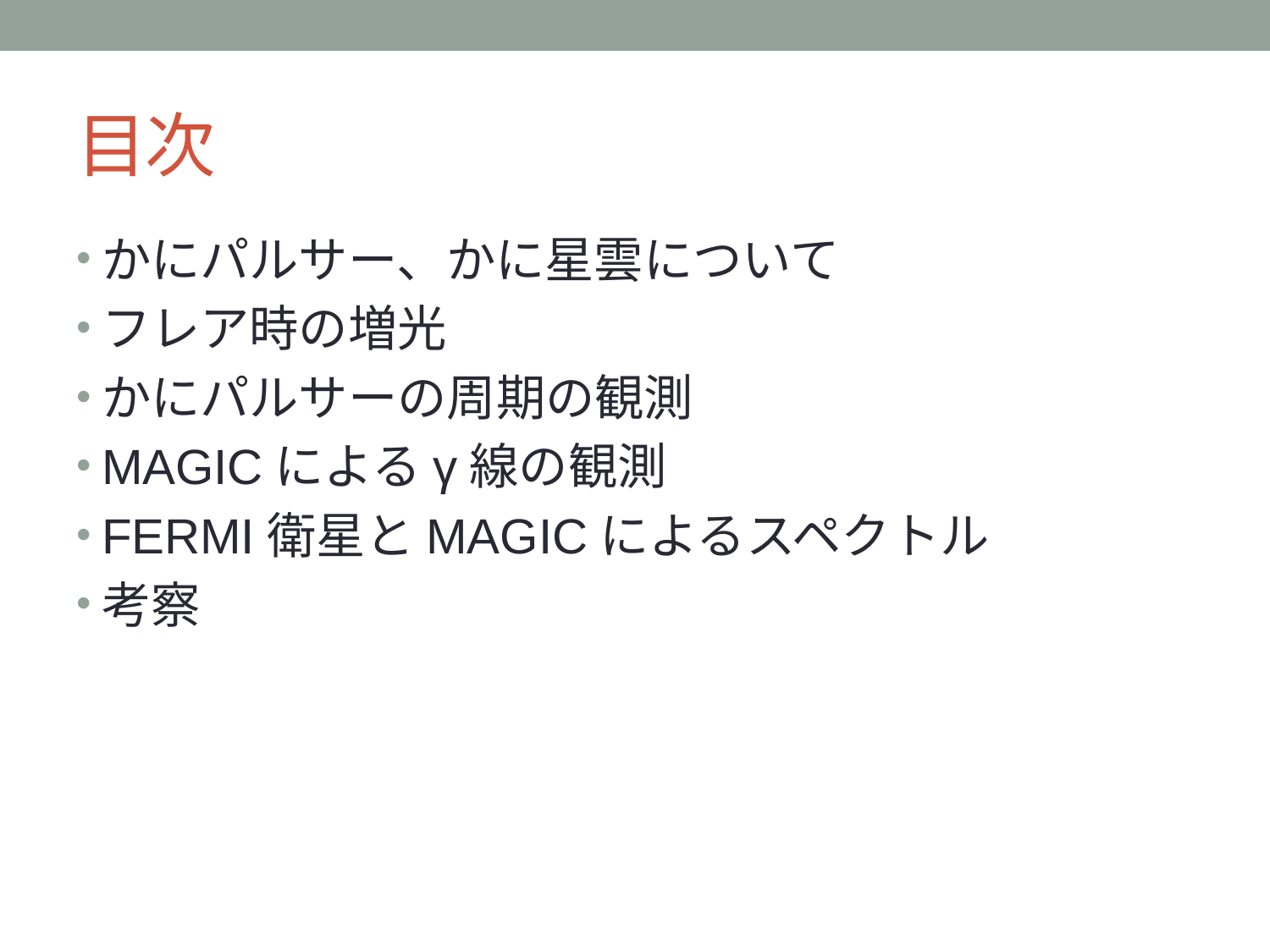

# 目次
かにパルサー、かに星雲について
フレア時の増光
かにパルサーの周期の観測
MAGICによるγ線の観測
FERMI衛星とMAGICによるスペクトル
考察